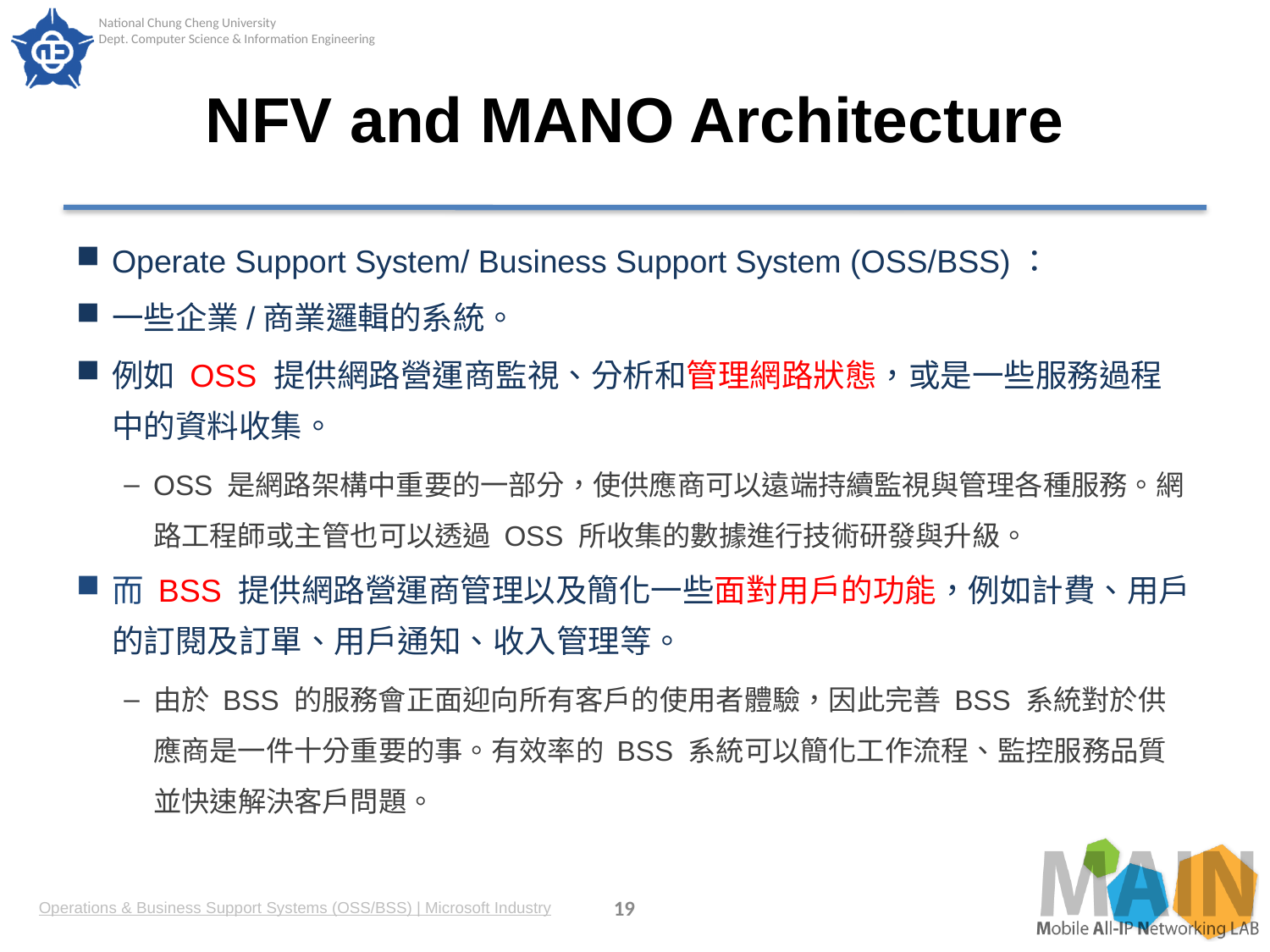

# NFV and MANO Architecture
Operate Support System/ Business Support System (OSS/BSS)：
一些企業/商業邏輯的系統。
例如 OSS 提供網路營運商監視、分析和管理網路狀態，或是一些服務過程中的資料收集。
OSS 是網路架構中重要的一部分，使供應商可以遠端持續監視與管理各種服務。網路工程師或主管也可以透過 OSS 所收集的數據進行技術研發與升級。
而 BSS 提供網路營運商管理以及簡化一些面對用戶的功能，例如計費、用戶的訂閱及訂單、用戶通知、收入管理等。
由於 BSS 的服務會正面迎向所有客戶的使用者體驗，因此完善 BSS 系統對於供應商是一件十分重要的事。有效率的 BSS 系統可以簡化工作流程、監控服務品質並快速解決客戶問題。
19
Operations & Business Support Systems (OSS/BSS) | Microsoft Industry